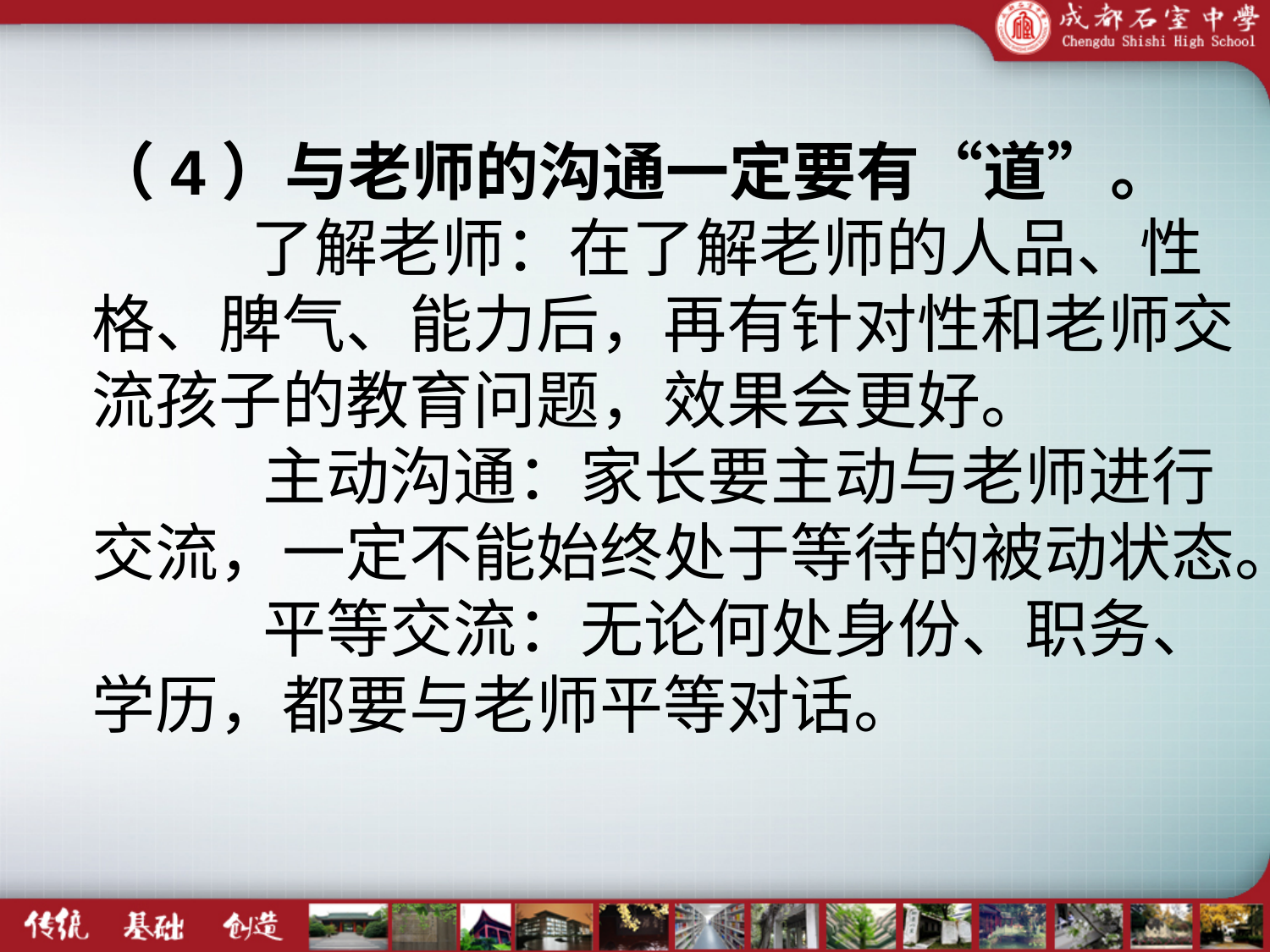

（4）与老师的沟通一定要有“道”。
          了解老师：在了解老师的人品、性格、脾气、能力后，再有针对性和老师交流孩子的教育问题，效果会更好。
           主动沟通：家长要主动与老师进行交流，一定不能始终处于等待的被动状态。
           平等交流：无论何处身份、职务、学历，都要与老师平等对话。